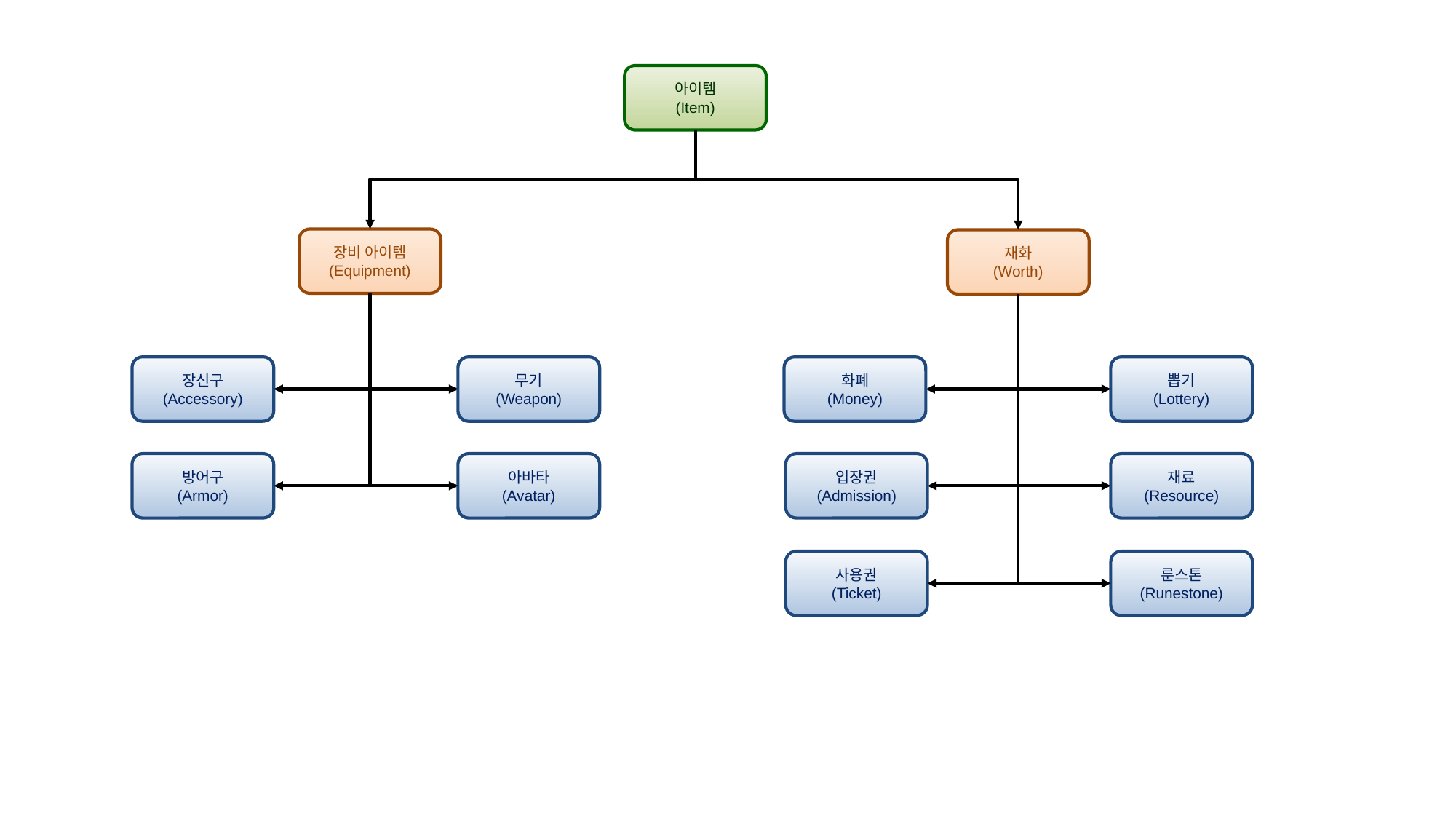

아이템
(Item)
장비 아이템
(Equipment)
재화
(Worth)
장신구
(Accessory)
무기
(Weapon)
화폐
(Money)
뽑기
(Lottery)
방어구
(Armor)
아바타
(Avatar)
입장권
(Admission)
재료
(Resource)
사용권
(Ticket)
룬스톤
(Runestone)